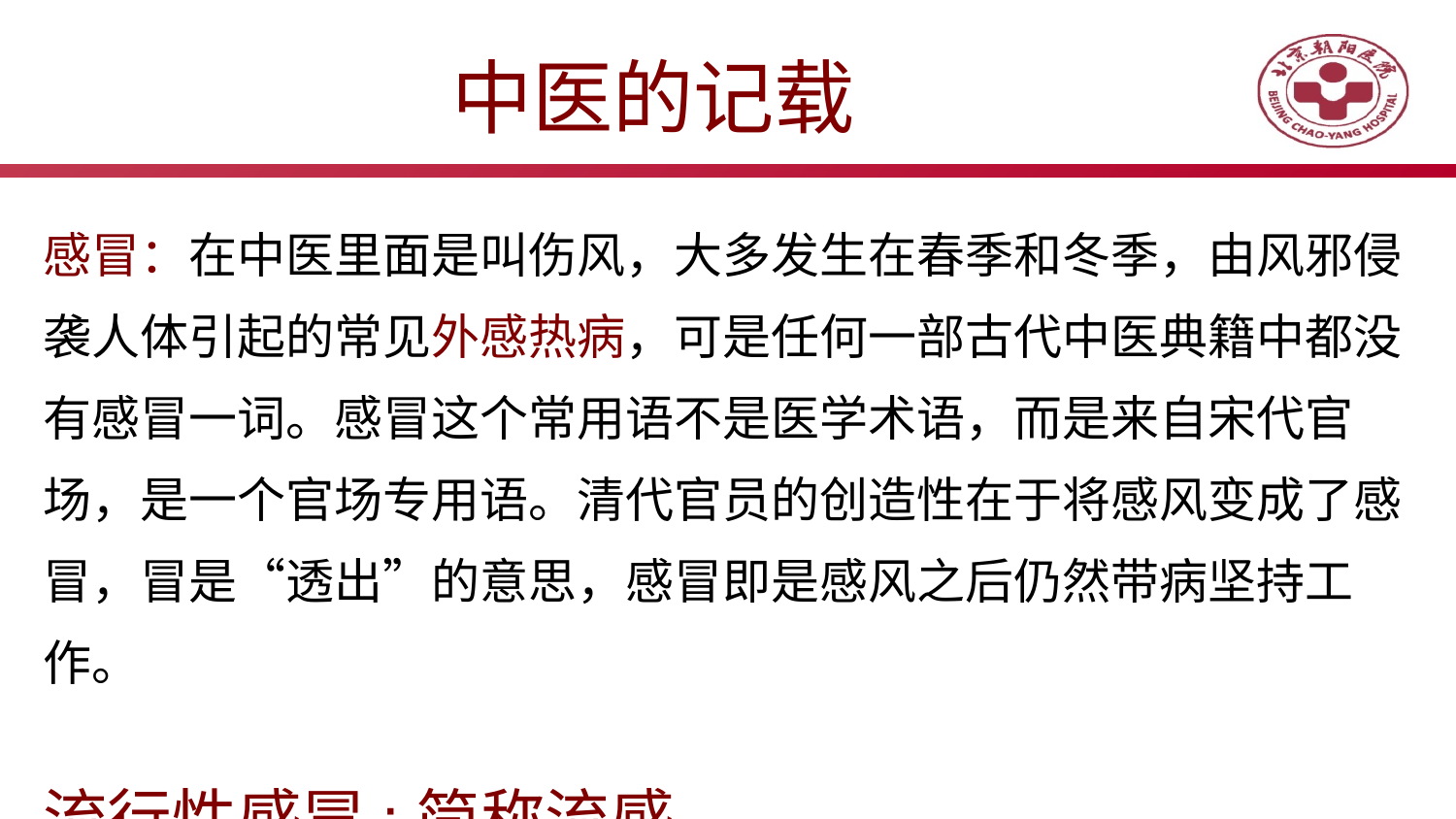

中医的记载
感冒：在中医里面是叫伤风，大多发生在春季和冬季，由风邪侵袭人体引起的常见外感热病，可是任何一部古代中医典籍中都没有感冒一词。感冒这个常用语不是医学术语，而是来自宋代官场，是一个官场专用语。清代官员的创造性在于将感风变成了感冒，冒是“透出”的意思，感冒即是感风之后仍然带病坚持工作。

流行性感冒:简称流感